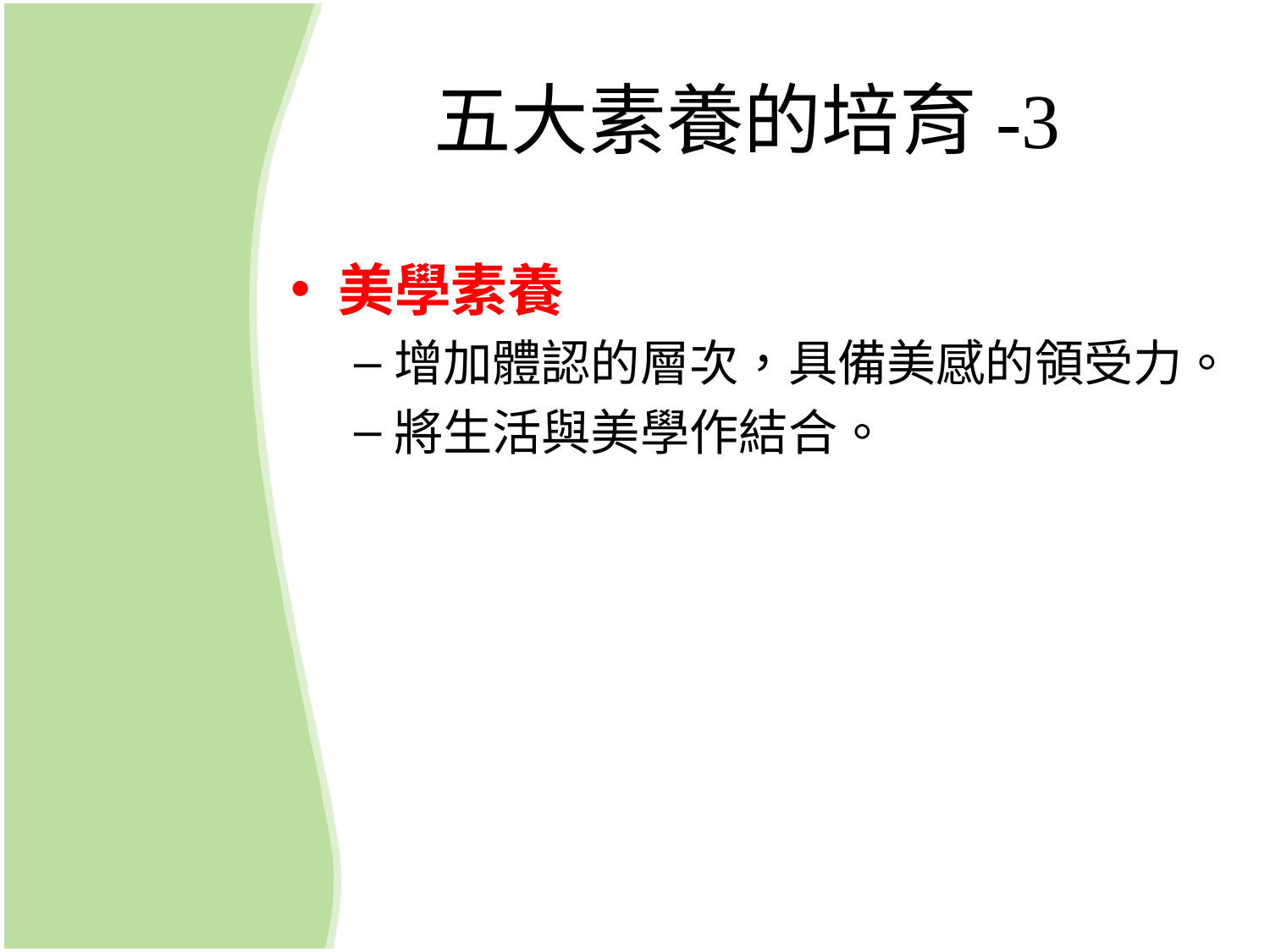

# 五大素養的培育-3
美學素養
增加體認的層次，具備美感的領受力。
將生活與美學作結合。